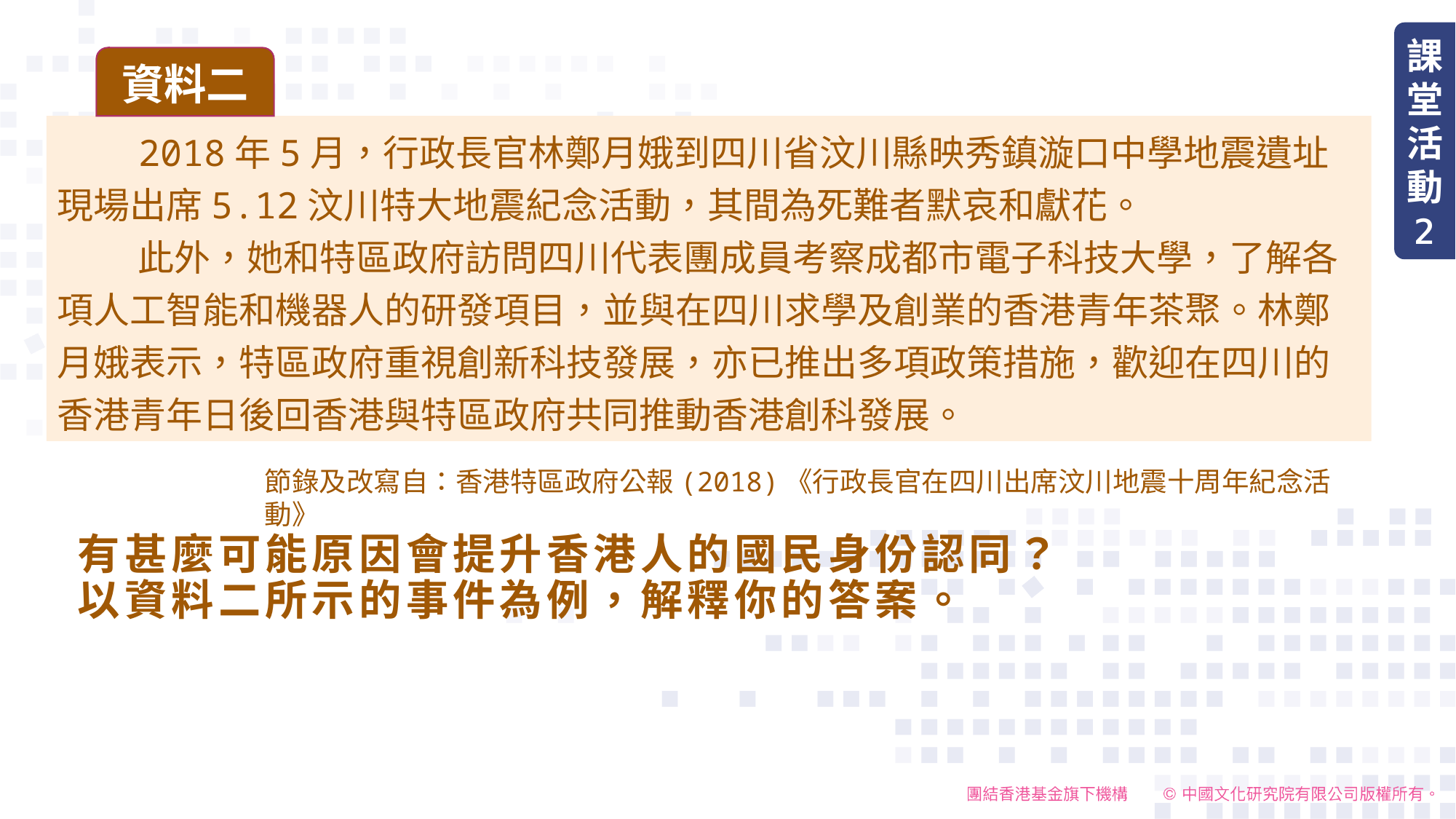

課堂活動
2
資料二

　　2018年5月，行政長官林鄭月娥到四川省汶川縣映秀鎮漩口中學地震遺址現場出席5.12汶川特大地震紀念活動，其間為死難者默哀和獻花。
　　 此外，她和特區政府訪問四川代表團成員考察成都市電子科技大學，了解各項人工智能和機器人的研發項目，並與在四川求學及創業的香港青年茶聚。林鄭月娥表示，特區政府重視創新科技發展，亦已推出多項政策措施，歡迎在四川的香港青年日後回香港與特區政府共同推動香港創科發展。
節錄及改寫自：香港特區政府公報(2018)《行政長官在四川出席汶川地震十周年紀念活動》
有甚麼可能原因會提升香港人的國民身份認同？以資料二所示的事件為例，解釋你的答案。